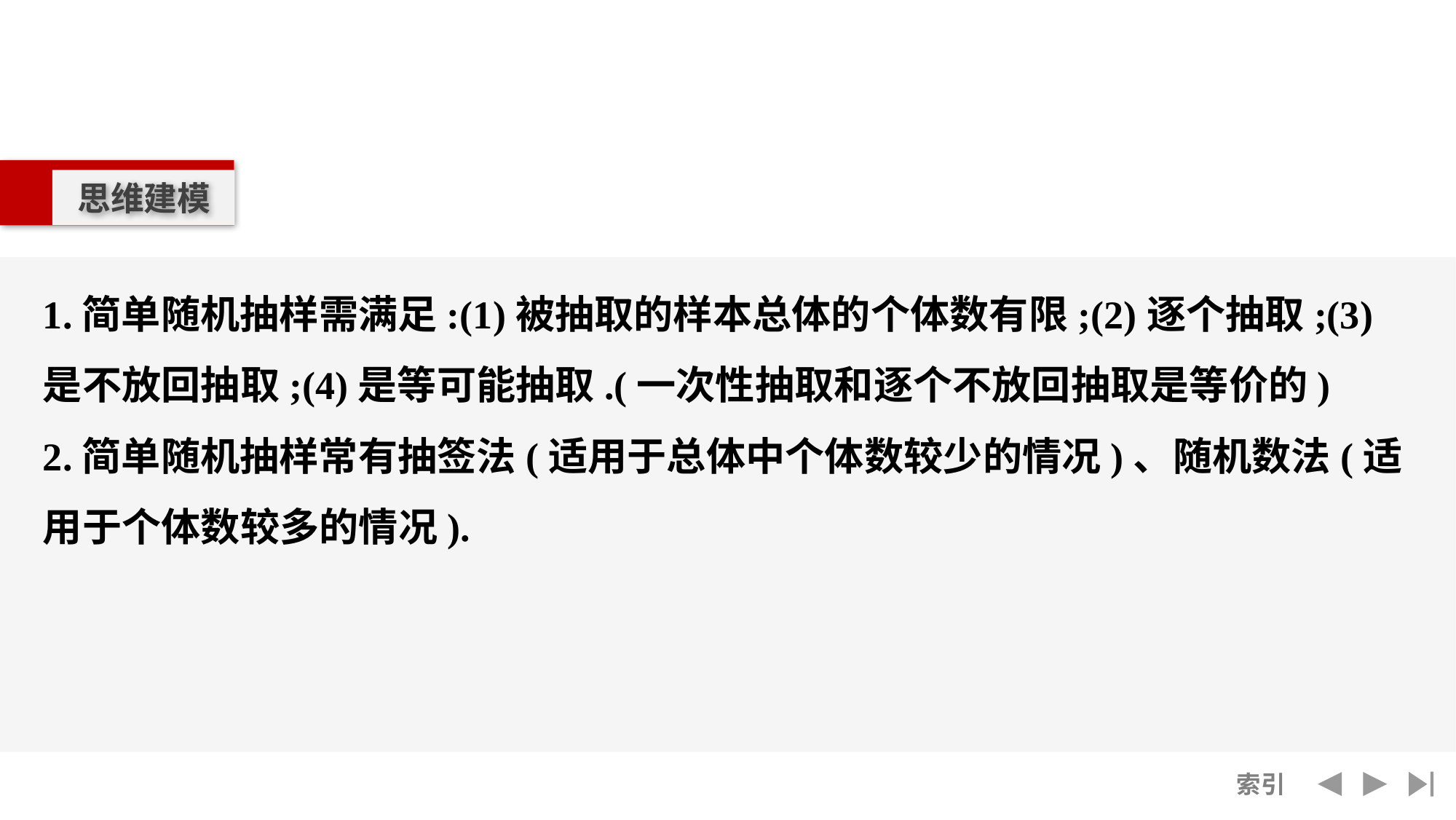

思维建模

1.简单随机抽样需满足:(1)被抽取的样本总体的个体数有限;(2)逐个抽取;(3)是不放回抽取;(4)是等可能抽取.(一次性抽取和逐个不放回抽取是等价的)
2.简单随机抽样常有抽签法(适用于总体中个体数较少的情况)、随机数法(适用于个体数较多的情况).